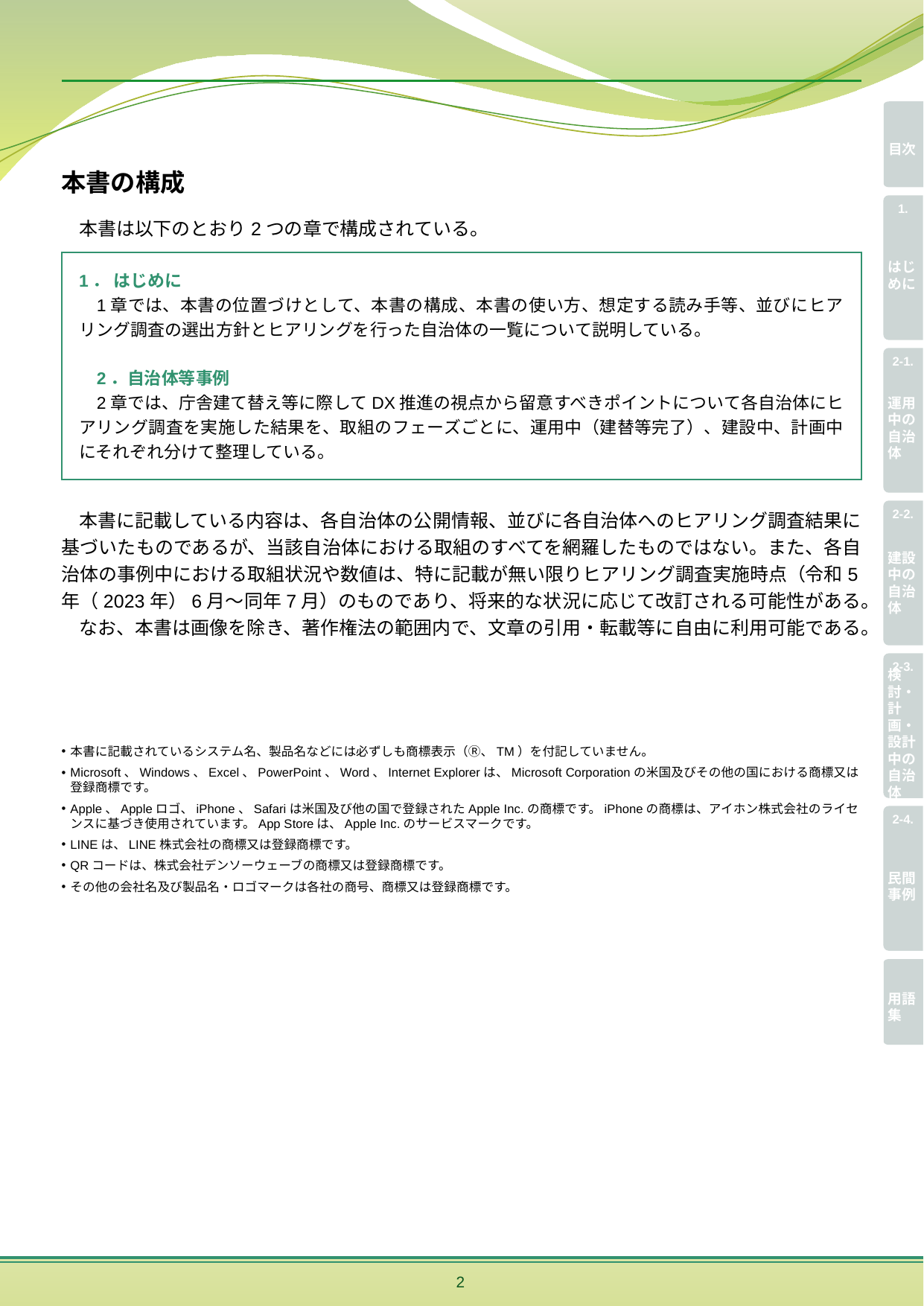

本書の構成
本書は以下のとおり2つの章で構成されている。
1． はじめに
1章では、本書の位置づけとして、本書の構成、本書の使い方、想定する読み手等、並びにヒアリング調査の選出方針とヒアリングを行った自治体の一覧について説明している。

2．自治体等事例
2章では、庁舎建て替え等に際してDX推進の視点から留意すべきポイントについて各自治体にヒアリング調査を実施した結果を、取組のフェーズごとに、運用中（建替等完了）、建設中、計画中にそれぞれ分けて整理している。
本書に記載している内容は、各自治体の公開情報、並びに各自治体へのヒアリング調査結果に基づいたものであるが、当該自治体における取組のすべてを網羅したものではない。また、各自治体の事例中における取組状況や数値は、特に記載が無い限りヒアリング調査実施時点（令和5年（2023年）6月～同年7月）のものであり、将来的な状況に応じて改訂される可能性がある。
なお、本書は画像を除き、著作権法の範囲内で、文章の引用・転載等に自由に利用可能である。
本書に記載されているシステム名、製品名などには必ずしも商標表示（Ⓡ、TM）を付記していません。
Microsoft、Windows、Excel、PowerPoint、Word、Internet Explorerは、Microsoft Corporationの米国及びその他の国における商標又は登録商標です。
Apple、Appleロゴ、iPhone、Safariは米国及び他の国で登録されたApple Inc.の商標です。iPhoneの商標は、アイホン株式会社のライセンスに基づき使用されています。App Storeは、Apple Inc.のサービスマークです。
LINEは、LINE株式会社の商標又は登録商標です。
QRコードは、株式会社デンソーウェーブの商標又は登録商標です。
その他の会社名及び製品名・ロゴマークは各社の商号、商標又は登録商標です。
2